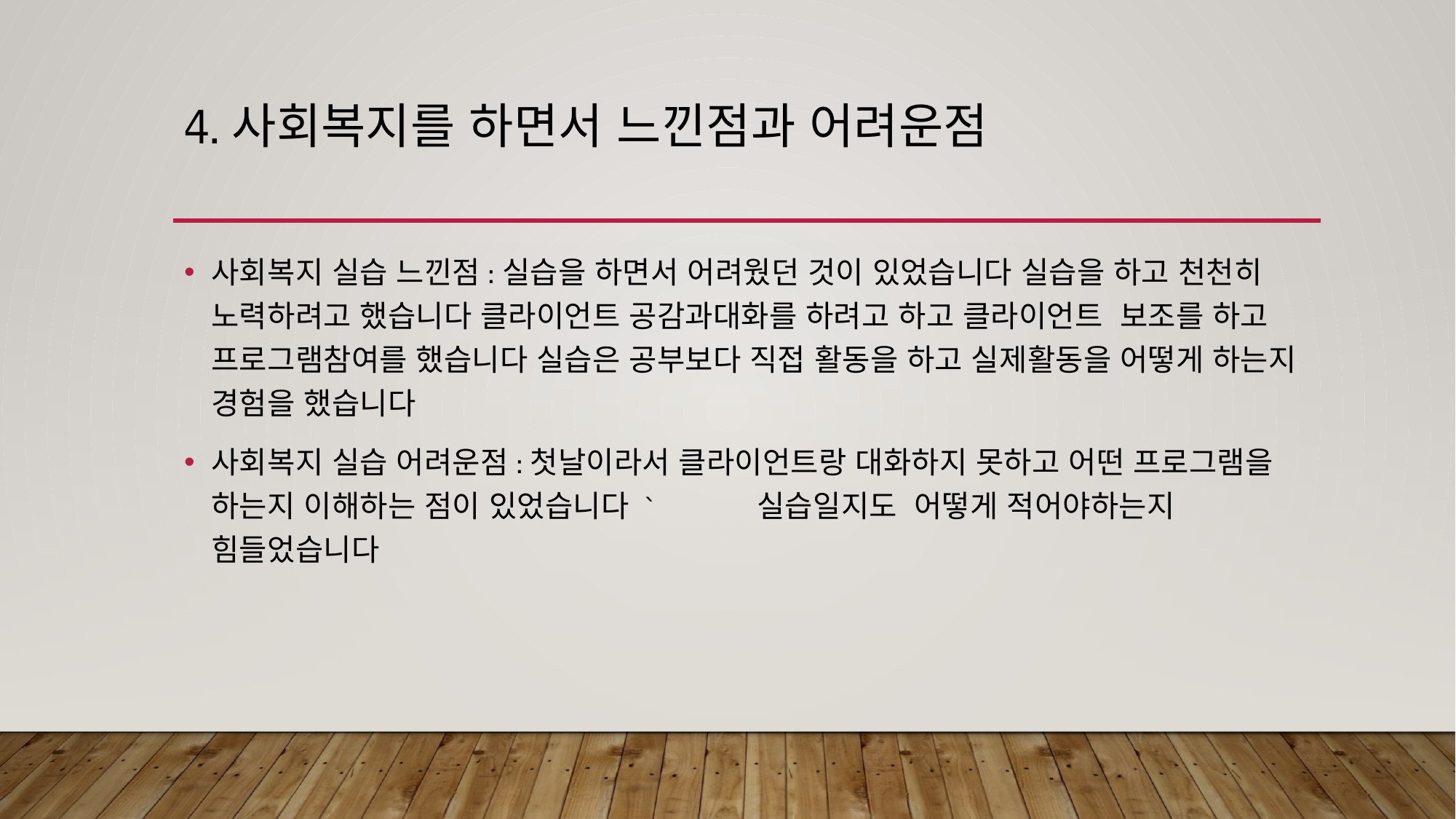

# 4.사회복지를 하면서 느낀점과 어려운점
사회복지 실습 느낀점:실습을 하면서 어려웠던 것이 있었습니다 실습을 하고 천천히 노력하려고 했습니다 클라이언트 공감과대화를 하려고 하고 클라이언트  보조를 하고   프로그램참여를 했습니다 실습은 공부보다 직접 활동을 하고 실제활동을 어떻게 하는지 경험을 했습니다
사회복지 실습 어려운점:첫날이라서 클라이언트랑 대화하지 못하고 어떤 프로그램을 하는지 이해하는 점이 있었습니다 `	실습일지도  어떻게 적어야하는지 힘들었습니다